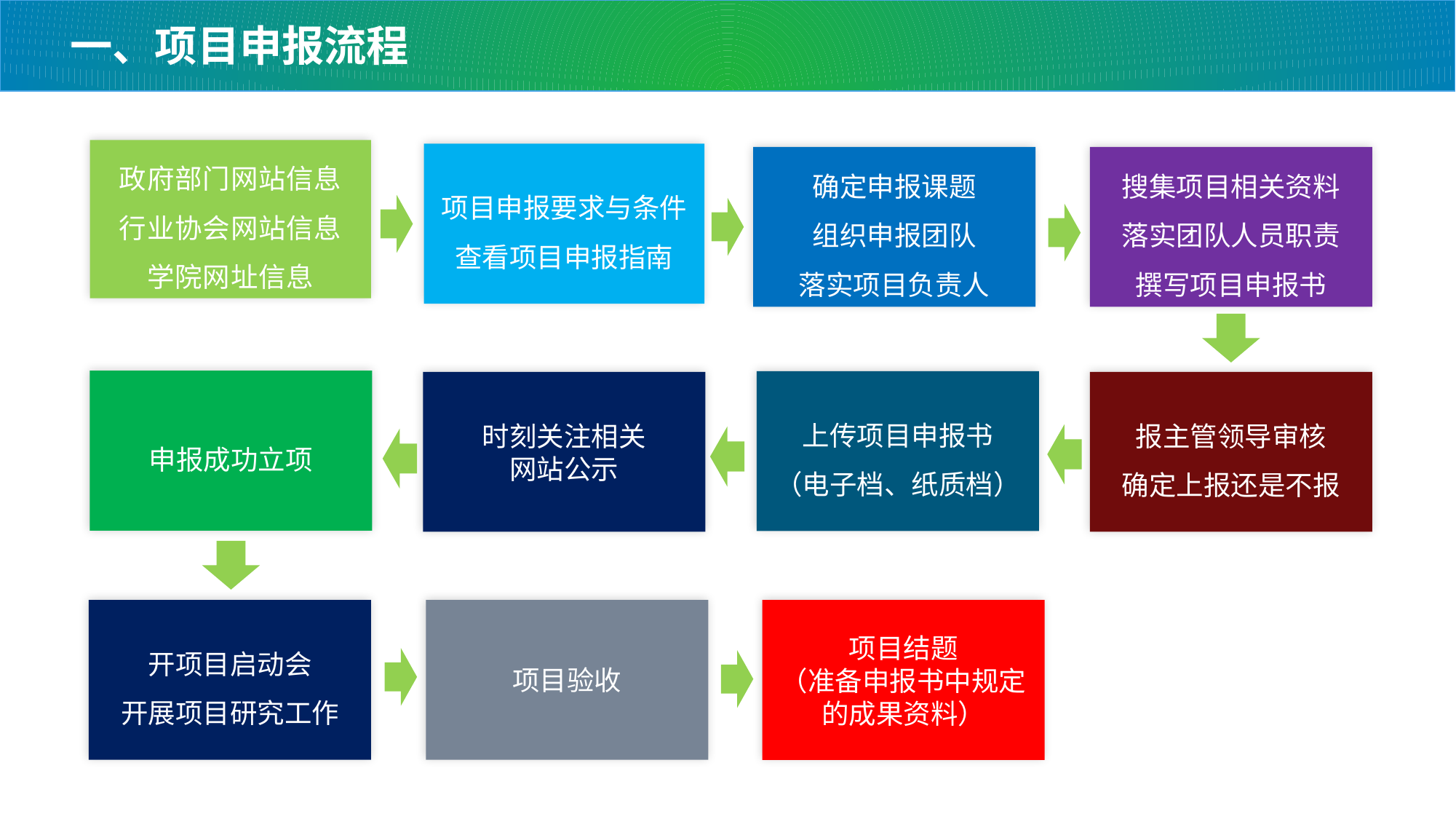

一、项目申报流程
政府部门网站信息
行业协会网站信息
学院网址信息
项目申报要求与条件
查看项目申报指南
确定申报课题
组织申报团队
落实项目负责人
搜集项目相关资料
落实团队人员职责
撰写项目申报书

申报成功立项
上传项目申报书
（电子档、纸质档）
时刻关注相关
网站公示
报主管领导审核
确定上报还是不报

开项目启动会
开展项目研究工作
项目验收
项目结题
（准备申报书中规定的成果资料）